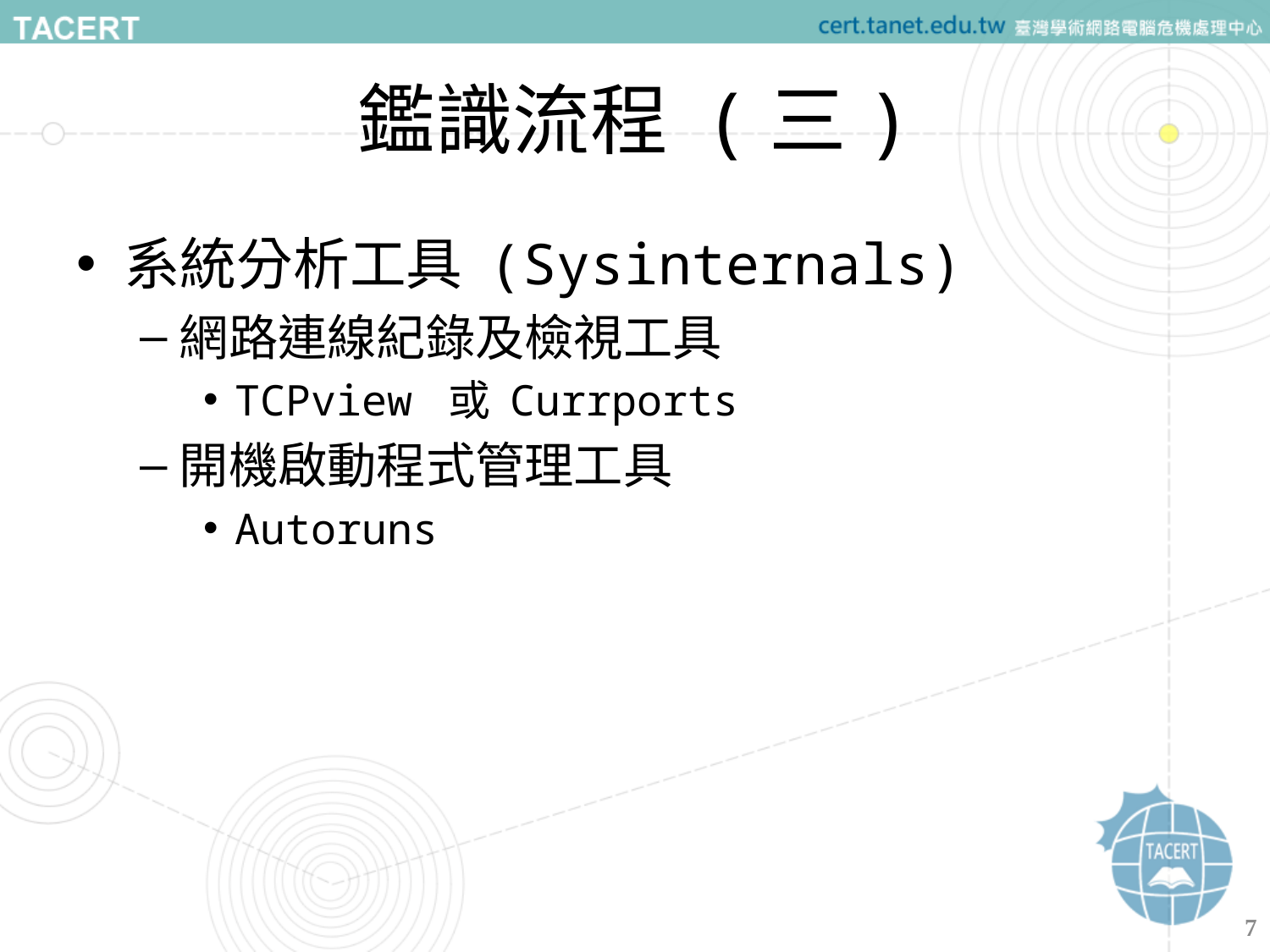

# 鑑識流程 (三)
系統分析工具 (Sysinternals)
網路連線紀錄及檢視工具
TCPview 或 Currports
開機啟動程式管理工具
Autoruns

7